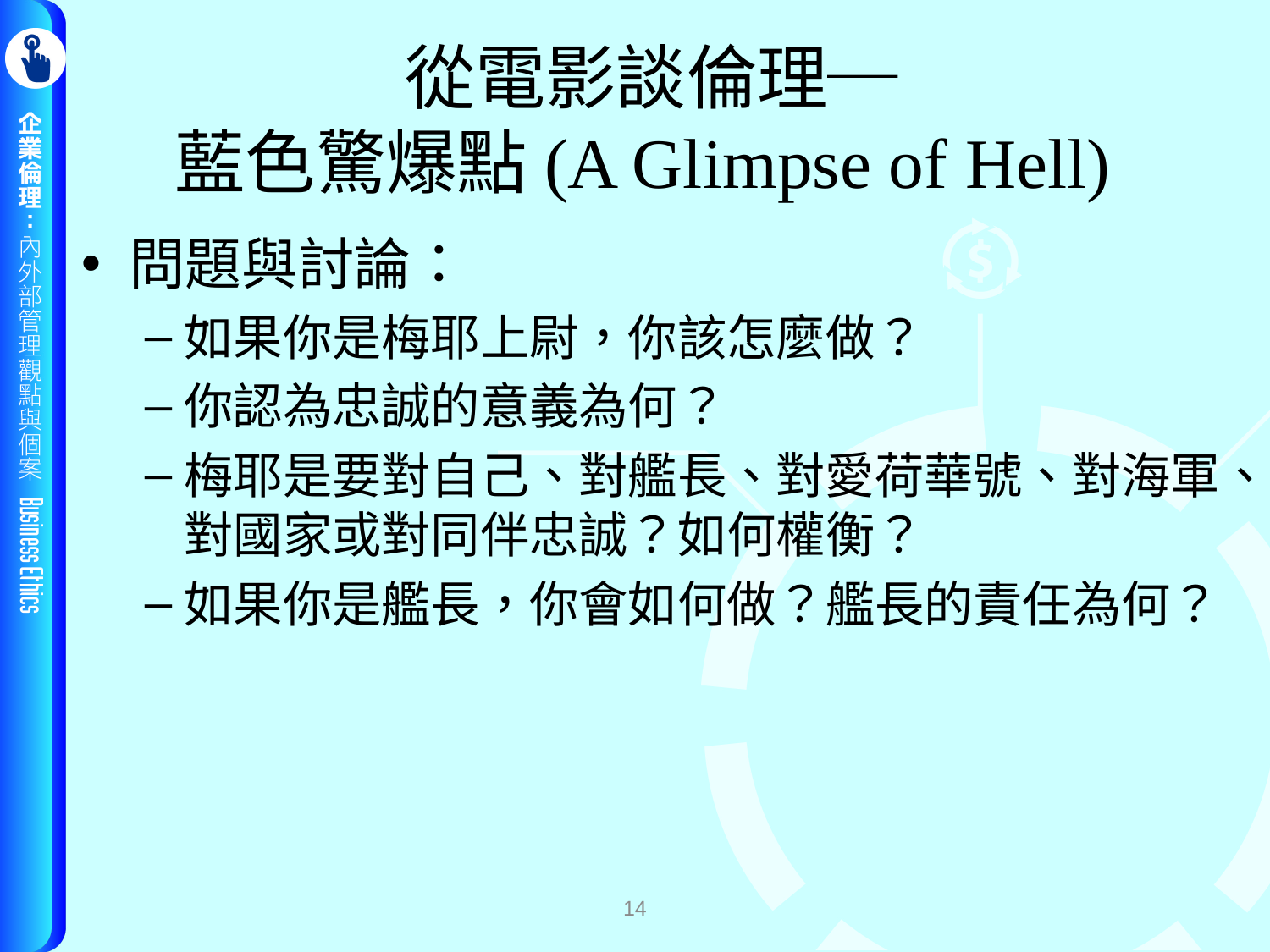

# 從電影談倫理─ 藍色驚爆點(A Glimpse of Hell)
問題與討論：
如果你是梅耶上尉，你該怎麼做？
你認為忠誠的意義為何？
梅耶是要對自己、對艦長、對愛荷華號、對海軍、對國家或對同伴忠誠？如何權衡？
如果你是艦長，你會如何做？艦長的責任為何？
14